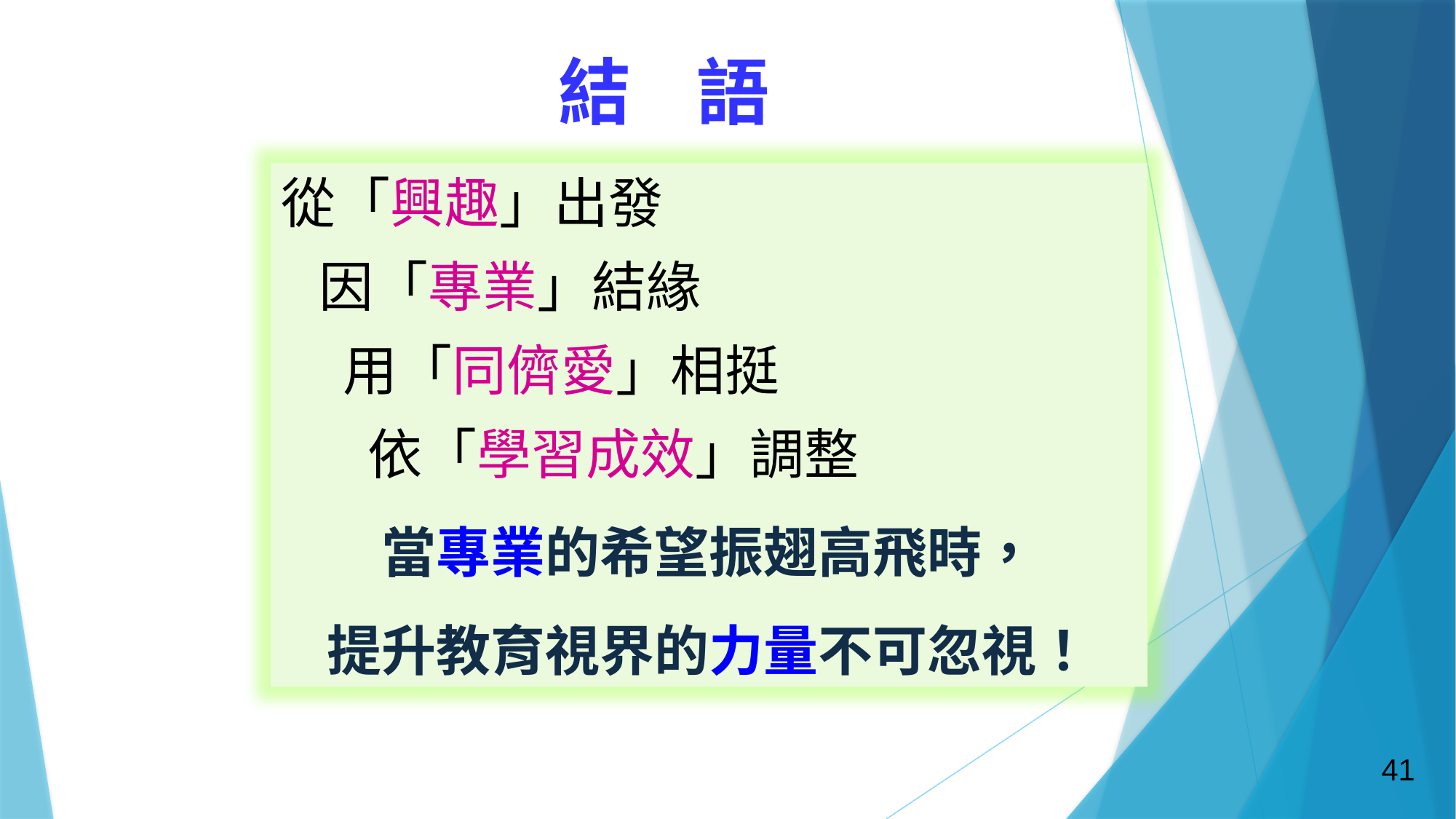

結    語
從「興趣」出發
  因「專業」結緣
    用「同儕愛」相挺
      依「學習成效」調整
當專業的希望振翅高飛時，
提升教育視界的力量不可忽視！
“
從平凡中發現特色
從教學中找到樂趣
“
從專業中找到質感
41